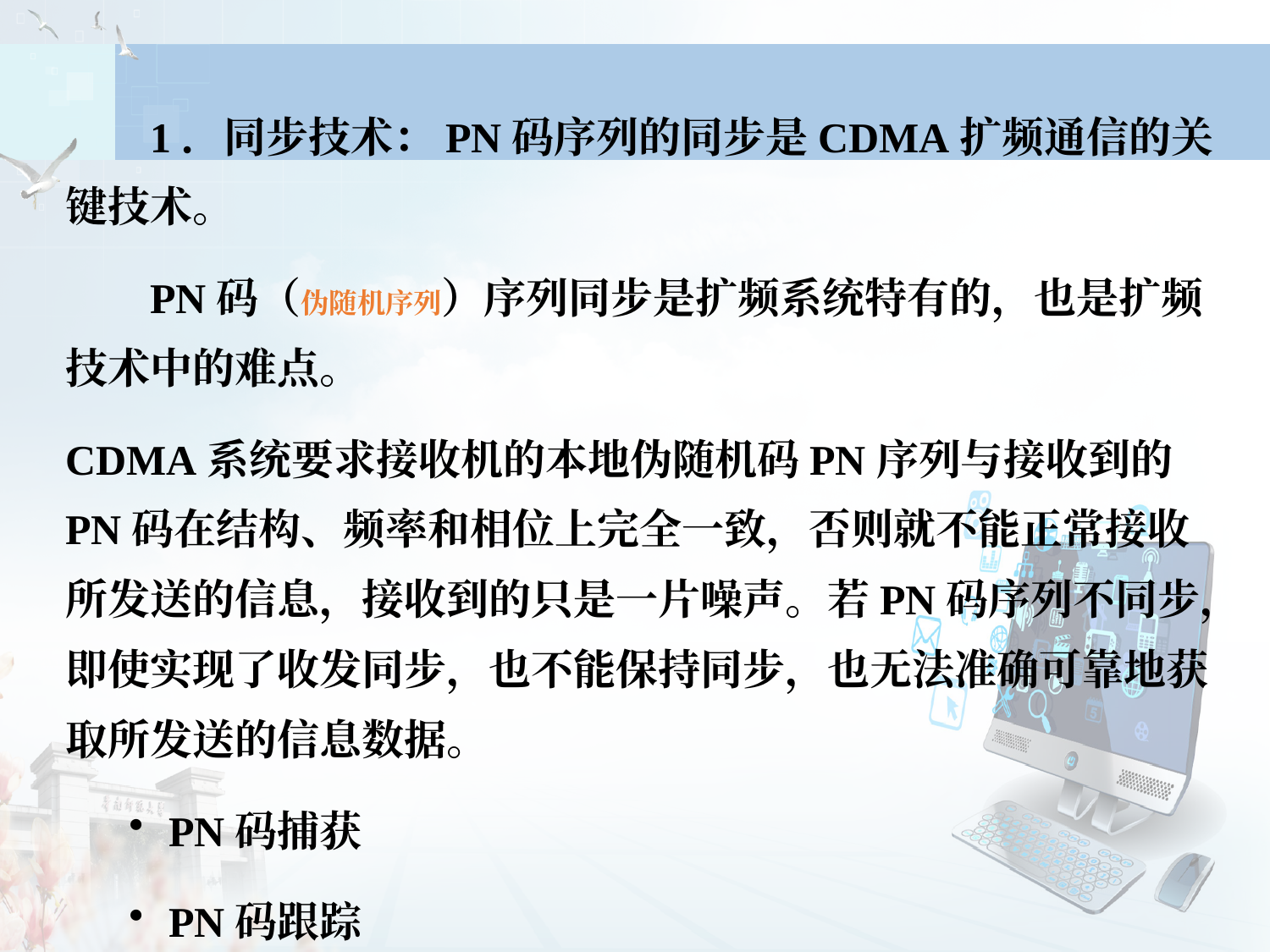

1．同步技术：PN码序列的同步是CDMA扩频通信的关键技术。
        PN码（伪随机序列）序列同步是扩频系统特有的，也是扩频技术中的难点。
CDMA系统要求接收机的本地伪随机码PN序列与接收到的PN码在结构、频率和相位上完全一致，否则就不能正常接收所发送的信息，接收到的只是一片噪声。若PN码序列不同步，即使实现了收发同步，也不能保持同步，也无法准确可靠地获取所发送的信息数据。
PN码捕获
PN码跟踪